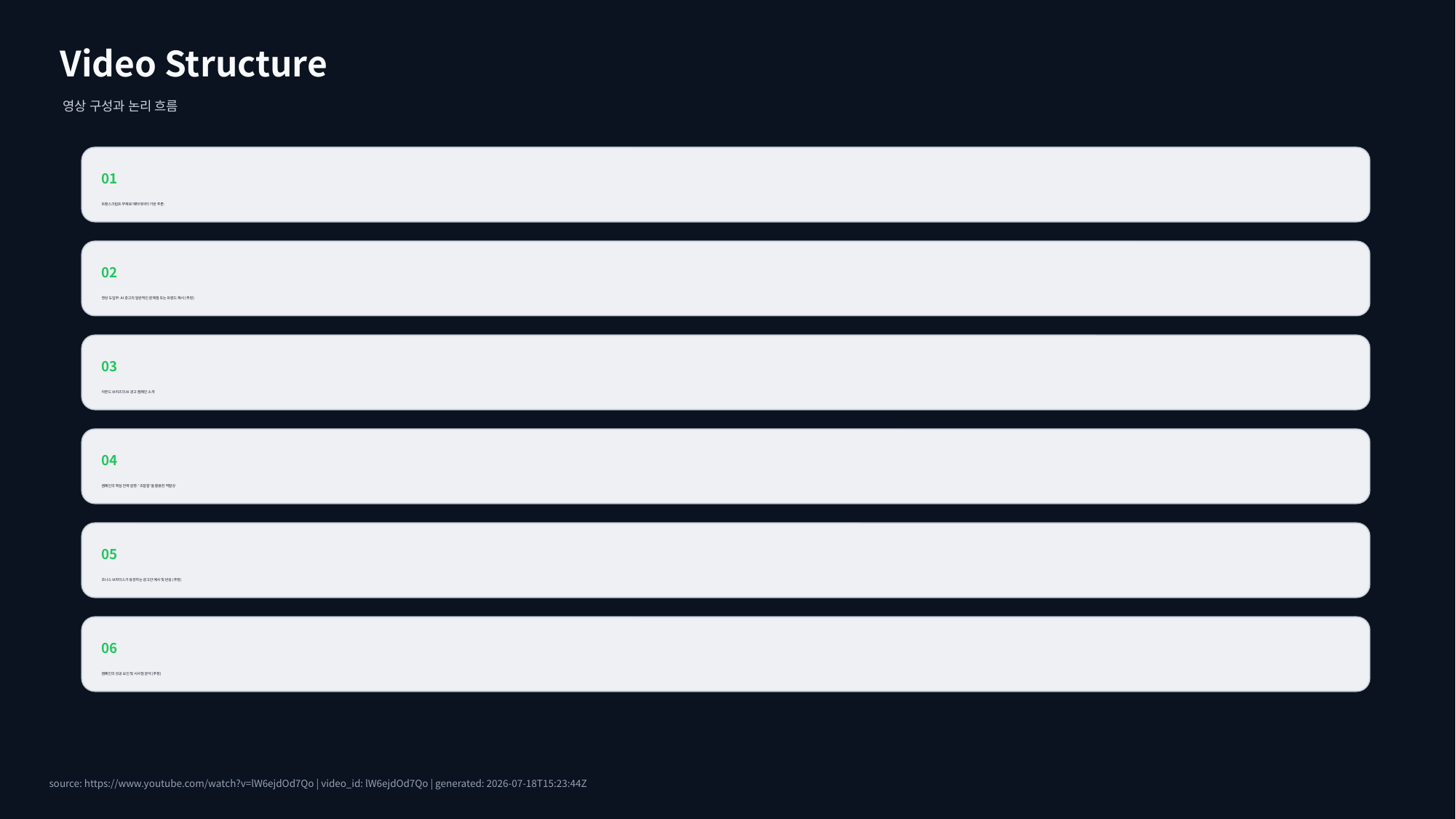

Video Structure
영상 구성과 논리 흐름

01
트랜스크립트 부재로 메타데이터 기반 추론:

02
영상 도입부: AI 광고의 일반적인 문제점 또는 트렌드 제시 (추정)

03
아몬드 브리즈의 AI 광고 캠페인 소개

04
캠페인의 핵심 전략 설명: '조잡함'을 활용한 역발상

05
조나스 브라더스가 등장하는 광고안 예시 및 반응 (추정)

06
캠페인의 성공 요인 및 시사점 분석 (추정)
source: https://www.youtube.com/watch?v=lW6ejdOd7Qo | video_id: lW6ejdOd7Qo | generated: 2026-07-18T15:23:44Z